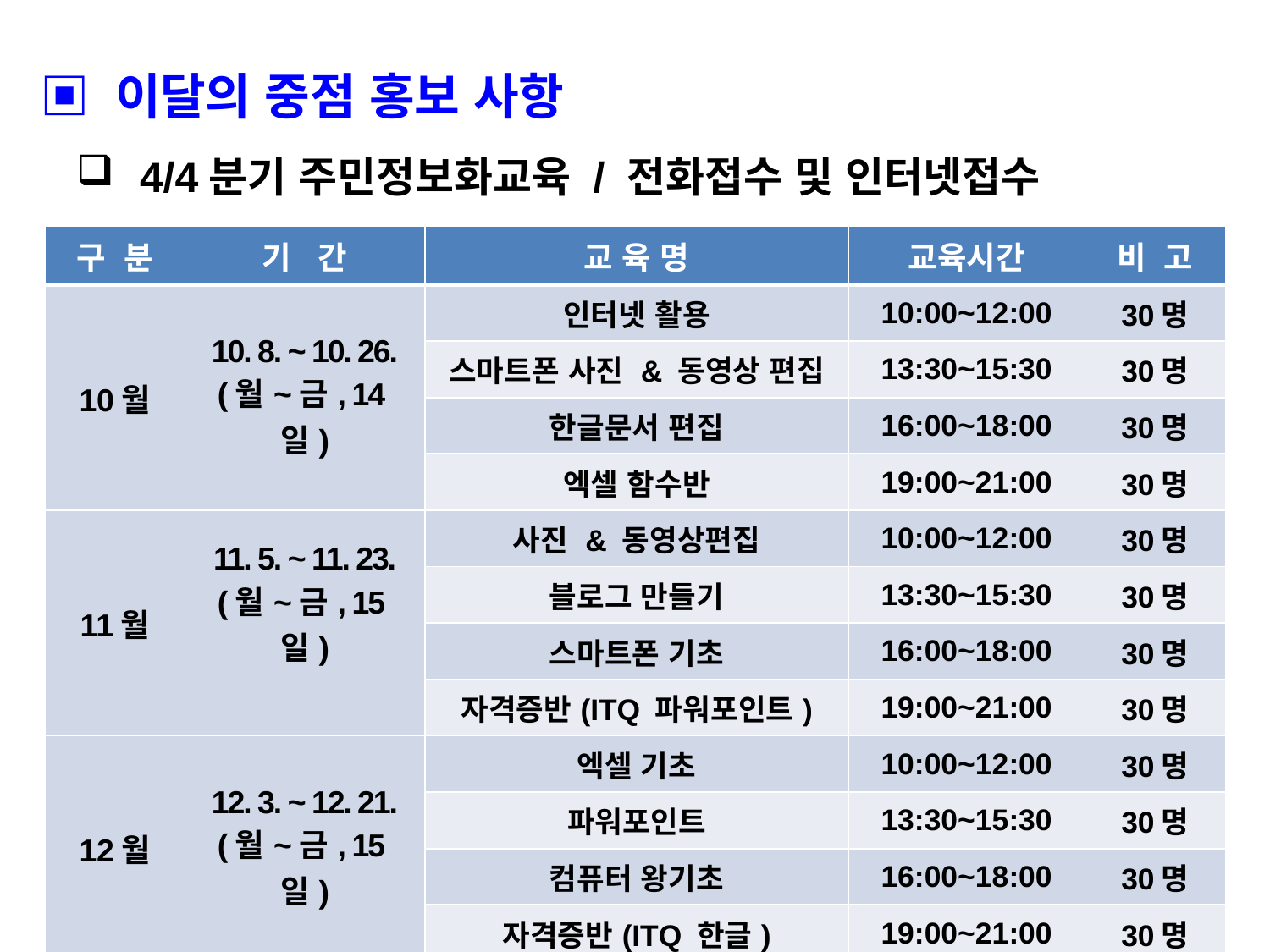

▣ 이달의 중점 홍보 사항
4/4분기 주민정보화교육 / 전화접수 및 인터넷접수

| 구 분 | 기 간 | 교 육 명 | 교육시간 | 비 고 |
| --- | --- | --- | --- | --- |
| 10월 | 10. 8. ~ 10. 26. (월~금, 14일) | 인터넷 활용 | 10:00~12:00 | 30명 |
|  |  | 스마트폰 사진 & 동영상 편집 | 13:30~15:30 | 30명 |
|  |  | 한글문서 편집 | 16:00~18:00 | 30명 |
|  |  | 엑셀 함수반 | 19:00~21:00 | 30명 |
| 11월 | 11. 5. ~ 11. 23. (월~금, 15일) | 사진 & 동영상편집 | 10:00~12:00 | 30명 |
|  |  | 블로그 만들기 | 13:30~15:30 | 30명 |
|  |  | 스마트폰 기초 | 16:00~18:00 | 30명 |
|  |  | 자격증반(ITQ 파워포인트) | 19:00~21:00 | 30명 |
| 12월 | 12. 3. ~ 12. 21. (월~금, 15일) | 엑셀 기초 | 10:00~12:00 | 30명 |
|  |  | 파워포인트 | 13:30~15:30 | 30명 |
|  |  | 컴퓨터 왕기초 | 16:00~18:00 | 30명 |
|  |  | 자격증반(ITQ 한글) | 19:00~21:00 | 30명 |